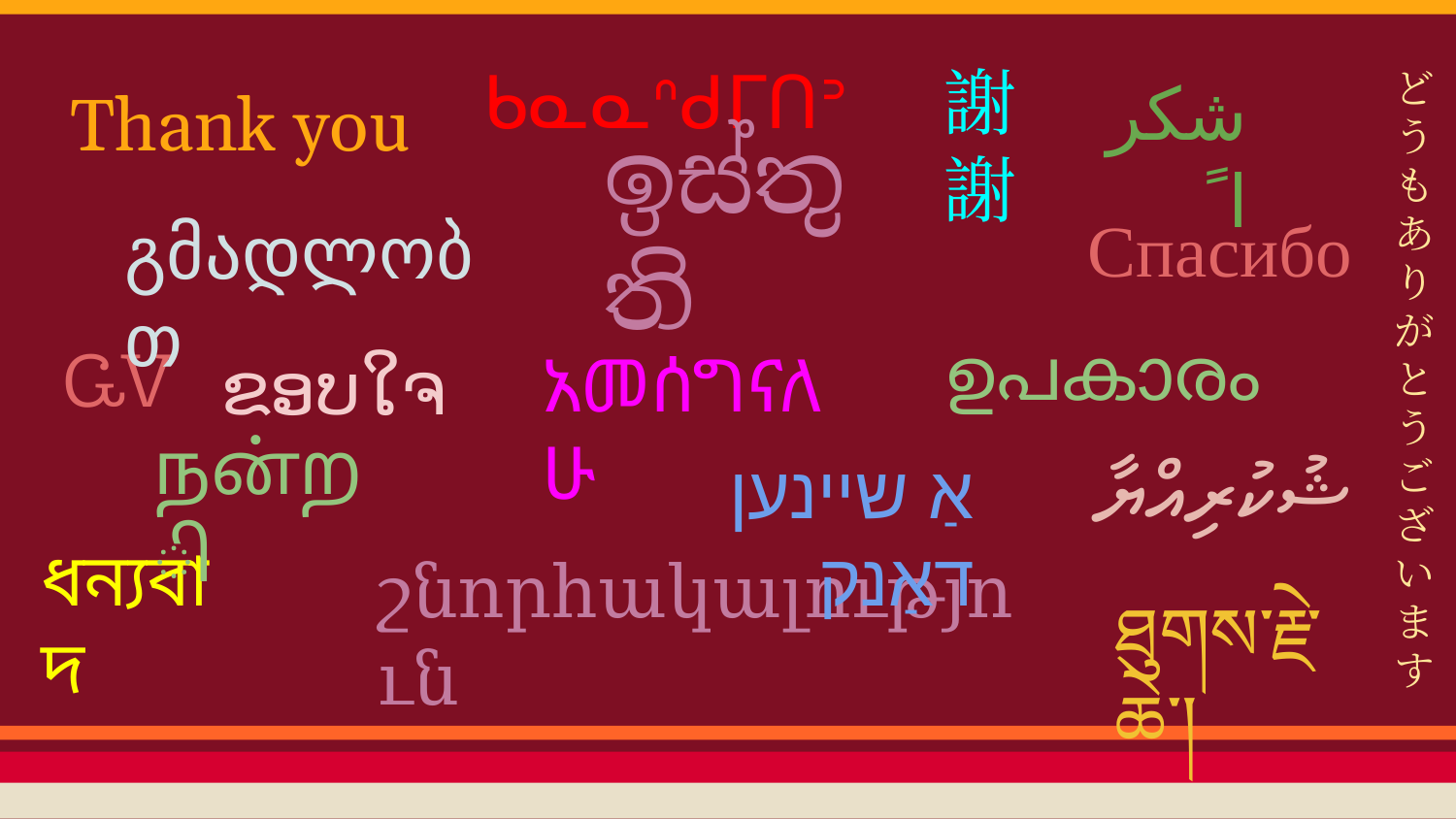

ᑲᓇᓇᐢᑯᒥᑎᐣ
ど
う
も
あ
り
が
と
う
ご
ざ
い
ま
す
Thank you
謝
謝
ﺷﻜﺮﺍﹰ
ඉස්තුති
Спасибо
გმადლობთ
ഉപകാരം
# ᏩᏙ
ຂອບໃຈ
አመሰግናለሁ
ޝުކުރިއްޔާ
நன்றி
אַ שיינען דאַנק
ধন্যবাদ
շնորհակալություն
ཐུགས་རྗེ་ཆེ་།